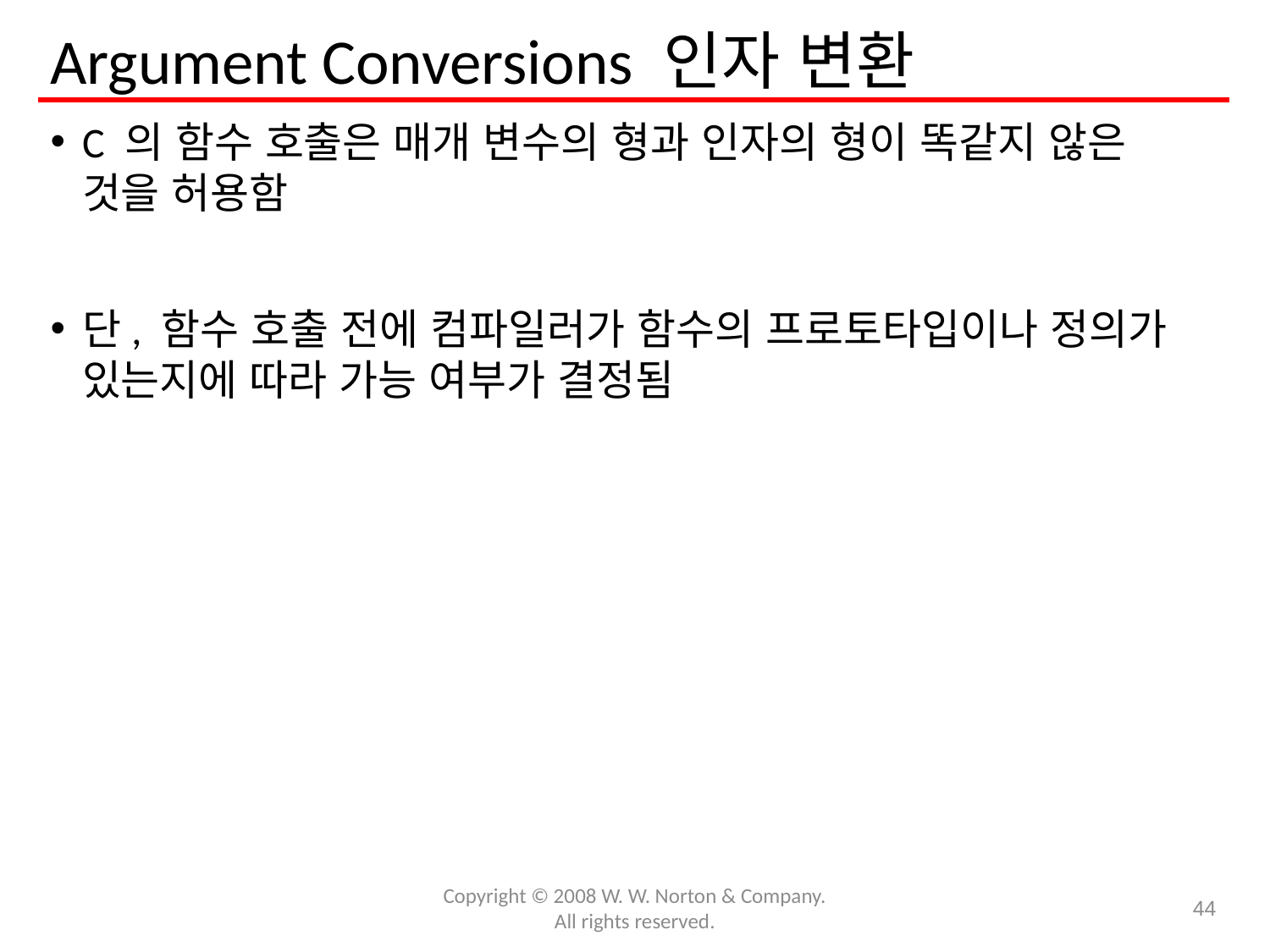

# Argument Conversions 인자 변환
C 의 함수 호출은 매개 변수의 형과 인자의 형이 똑같지 않은 것을 허용함

단, 함수 호출 전에 컴파일러가 함수의 프로토타입이나 정의가 있는지에 따라 가능 여부가 결정됨

Copyright © 2008 W. W. Norton & Company.
All rights reserved.
44